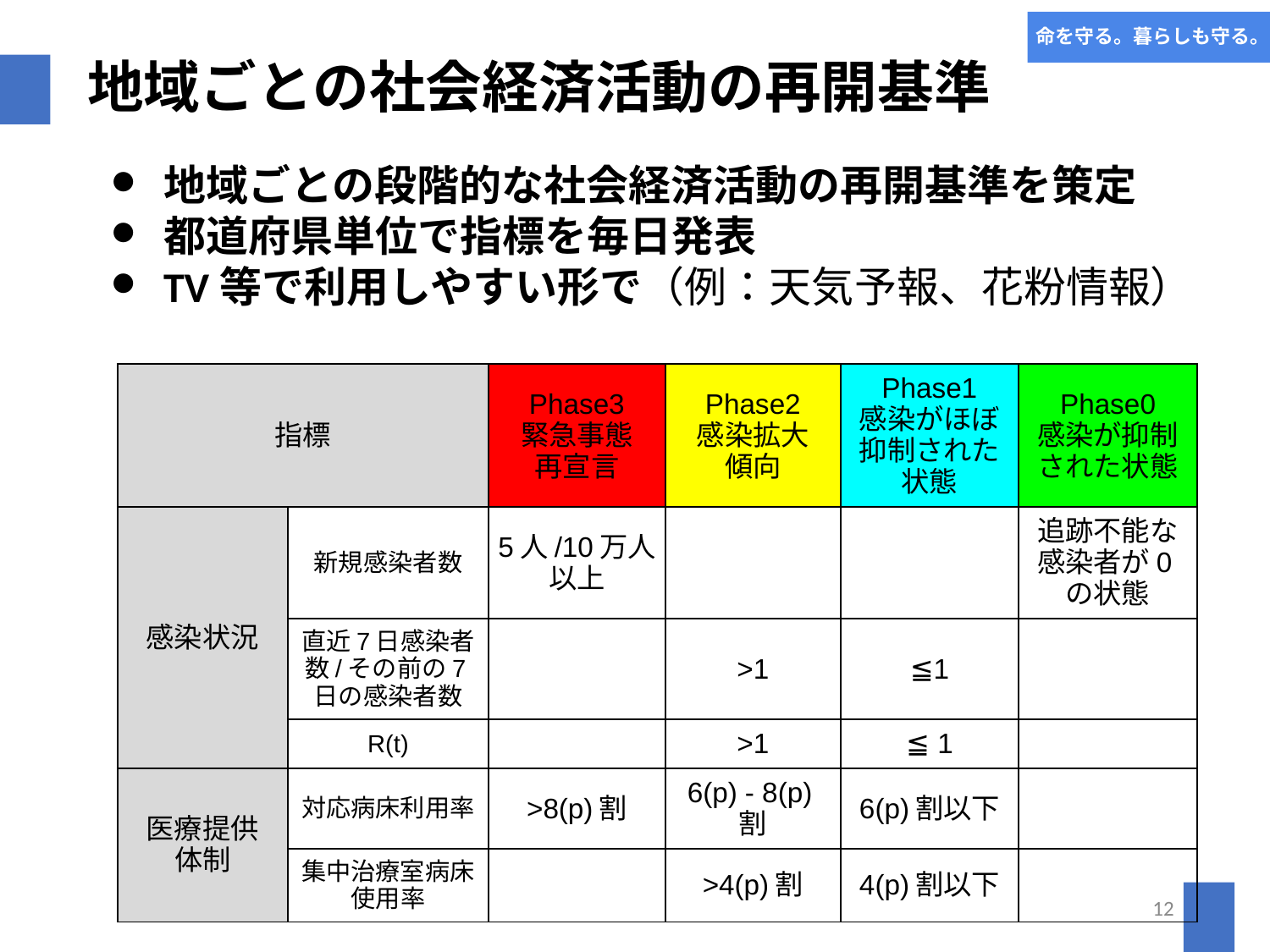

# 命を守る。暮らしも守る。
地域ごとの社会経済活動の再開基準
地域ごとの段階的な社会経済活動の再開基準を策定
都道府県単位で指標を毎日発表
TV等で利用しやすい形で（例：天気予報、花粉情報）
| 指標 |  | Phase3 緊急事態 再宣言 | Phase2 感染拡大 傾向 | Phase1 感染がほぼ抑制された状態 | Phase0 感染が抑制された状態 |
| --- | --- | --- | --- | --- | --- |
| 感染状況 | 新規感染者数 | 5人/10万人以上 |  |  | 追跡不能な感染者が0の状態 |
|  | 直近7日感染者数/その前の7日の感染者数 |  | >1 | ≦1 |  |
|  | R(t) |  | >1 | ≦ 1 |  |
| 医療提供 体制 | 対応病床利用率 | >8(p)割 | 6(p) - 8(p)割 | 6(p)割以下 |  |
|  | 集中治療室病床使用率 |  | >4(p)割 | 4(p)割以下 |  |
12